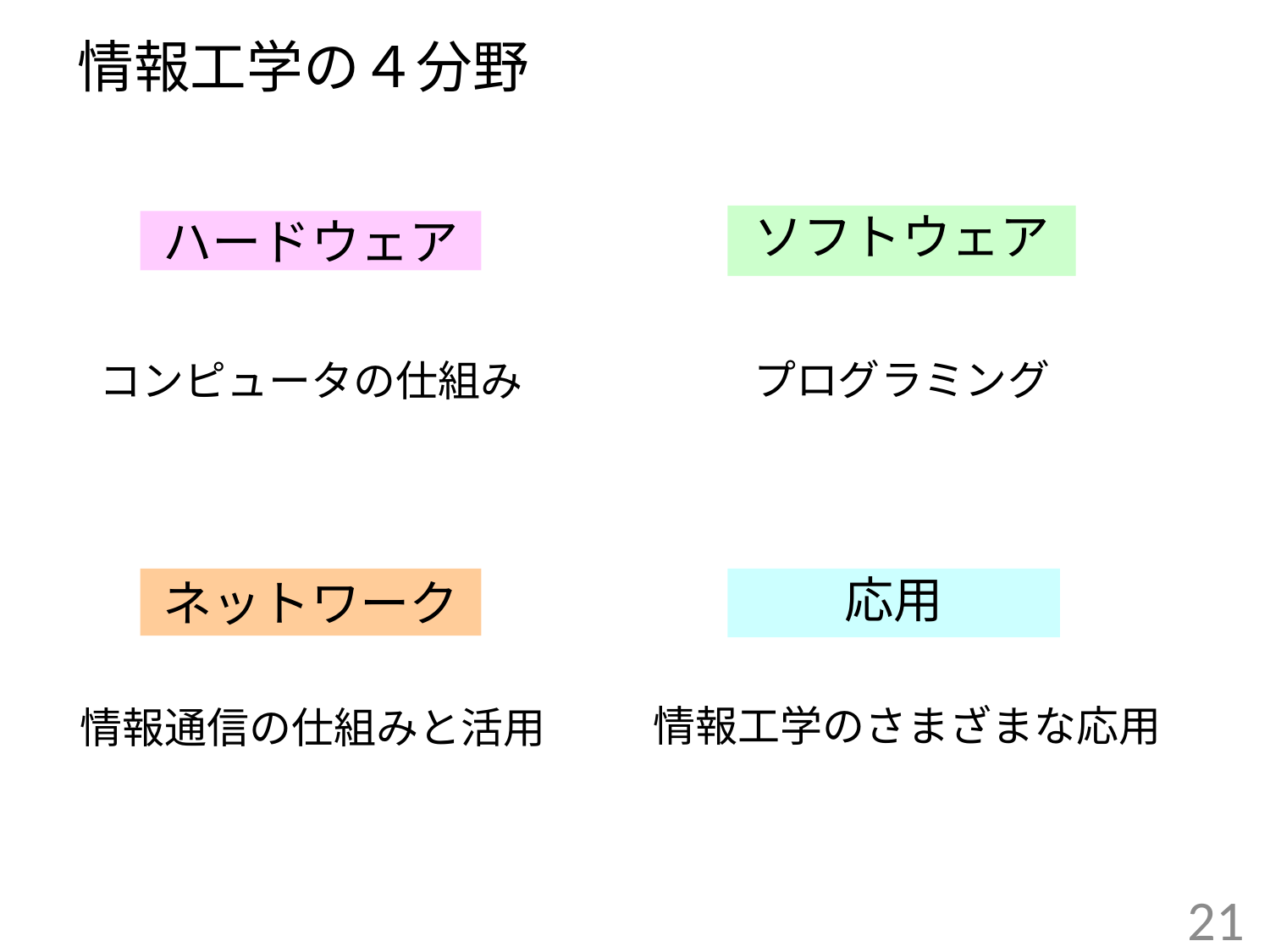

# 情報工学の４分野
ソフトウェア
ハードウェア
プログラミング
コンピュータの仕組み
ネットワーク
応用
情報工学のさまざまな応用
情報通信の仕組みと活用
21